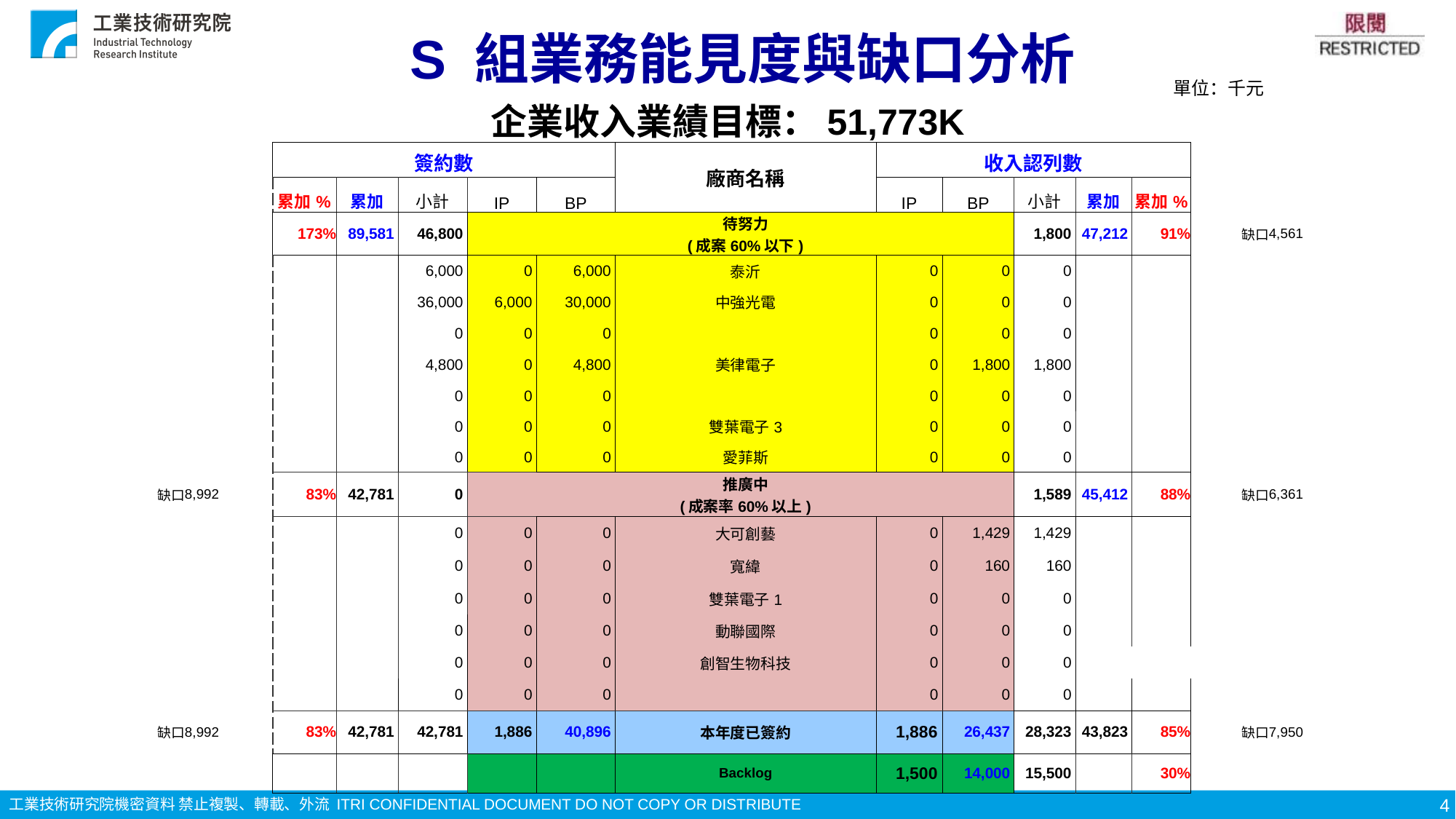

# S 組業務能見度與缺口分析
單位：千元
企業收入業績目標：51,773K
|  |  | 簽約數 |  |  |  |  | 廠商名稱 | 收入認列數 |  |  |  |  |  |  |
| --- | --- | --- | --- | --- | --- | --- | --- | --- | --- | --- | --- | --- | --- | --- |
|  |  | 累加% | 累加 | 小計 | IP | BP |  | IP | BP | 小計 | 累加 | 累加% |  |  |
|  |  | 173% | 89,581 | 46,800 | 6,000 |  | 待努力 (成案60%以下) | 0 | 1,800 | 1,800 | 47,212 | 91% | 缺口 | 4,561 |
|  |  |  |  | 6,000 | 0 | 6,000 | 泰沂 | 0 | 0 | 0 |  |  |  |  |
|  |  |  |  | 36,000 | 6,000 | 30,000 | 中強光電 | 0 | 0 | 0 |  |  |  |  |
|  |  |  |  | 0 | 0 | 0 |  | 0 | 0 | 0 |  |  |  |  |
|  |  |  |  | 4,800 | 0 | 4,800 | 美律電子 | 0 | 1,800 | 1,800 |  |  |  |  |
|  |  |  |  | 0 | 0 | 0 |  | 0 | 0 | 0 |  |  |  |  |
|  |  |  |  | 0 | 0 | 0 | 雙葉電子3 | 0 | 0 | 0 |  |  |  |  |
|  |  |  |  | 0 | 0 | 0 | 愛菲斯 | 0 | 0 | 0 |  |  |  |  |
| 缺口 | 8,992 | 83% | 42,781 | 0 | 0 |  | 推廣中 (成案率60%以上) | 0 |  | 1,589 | 45,412 | 88% | 缺口 | 6,361 |
|  |  |  |  | 0 | 0 | 0 | 大可創藝 | 0 | 1,429 | 1,429 |  |  |  |  |
|  |  |  |  | 0 | 0 | 0 | 寬緯 | 0 | 160 | 160 |  |  |  |  |
|  |  |  |  | 0 | 0 | 0 | 雙葉電子1 | 0 | 0 | 0 |  |  |  |  |
|  |  |  |  | 0 | 0 | 0 | 動聯國際 | 0 | 0 | 0 |  |  |  |  |
|  |  |  |  | 0 | 0 | 0 | 創智生物科技 | 0 | 0 | 0 |  |  |  |  |
|  |  |  |  | 0 | 0 | 0 |  | 0 | 0 | 0 |  |  |  |  |
| 缺口 | 8,992 | 83% | 42,781 | 42,781 | 1,886 | 40,896 | 本年度已簽約 | 1,886 | 26,437 | 28,323 | 43,823 | 85% | 缺口 | 7,950 |
|  |  |  |  |  |  |  | Backlog | 1,500 | 14,000 | 15,500 | 15,500 | 30% |  |  |
4